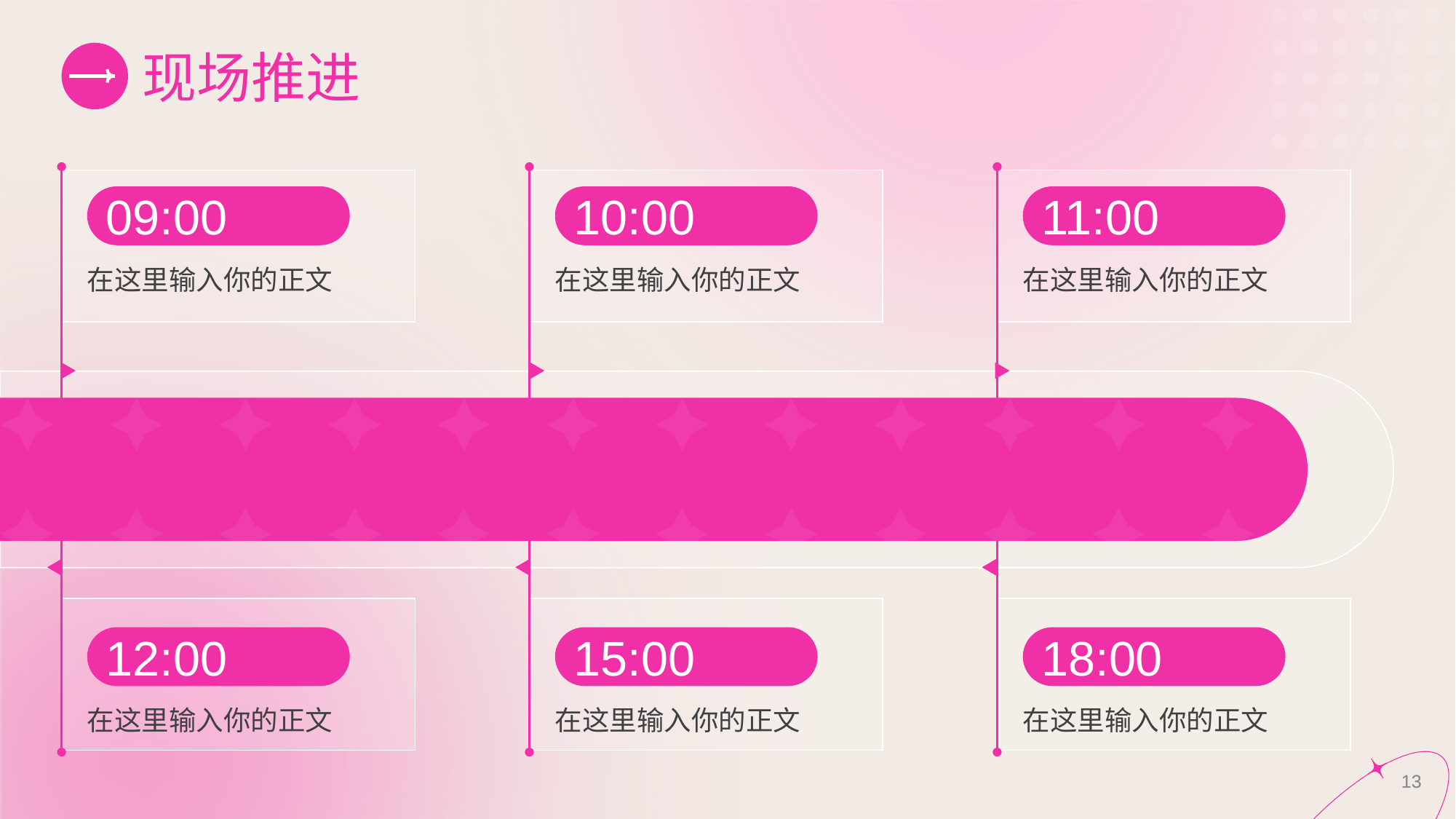

# 现场推进

09:00

10:00

11:00
在这里输入你的正文
在这里输入你的正文
在这里输入你的正文

12:00

15:00

18:00
在这里输入你的正文
在这里输入你的正文
在这里输入你的正文
13